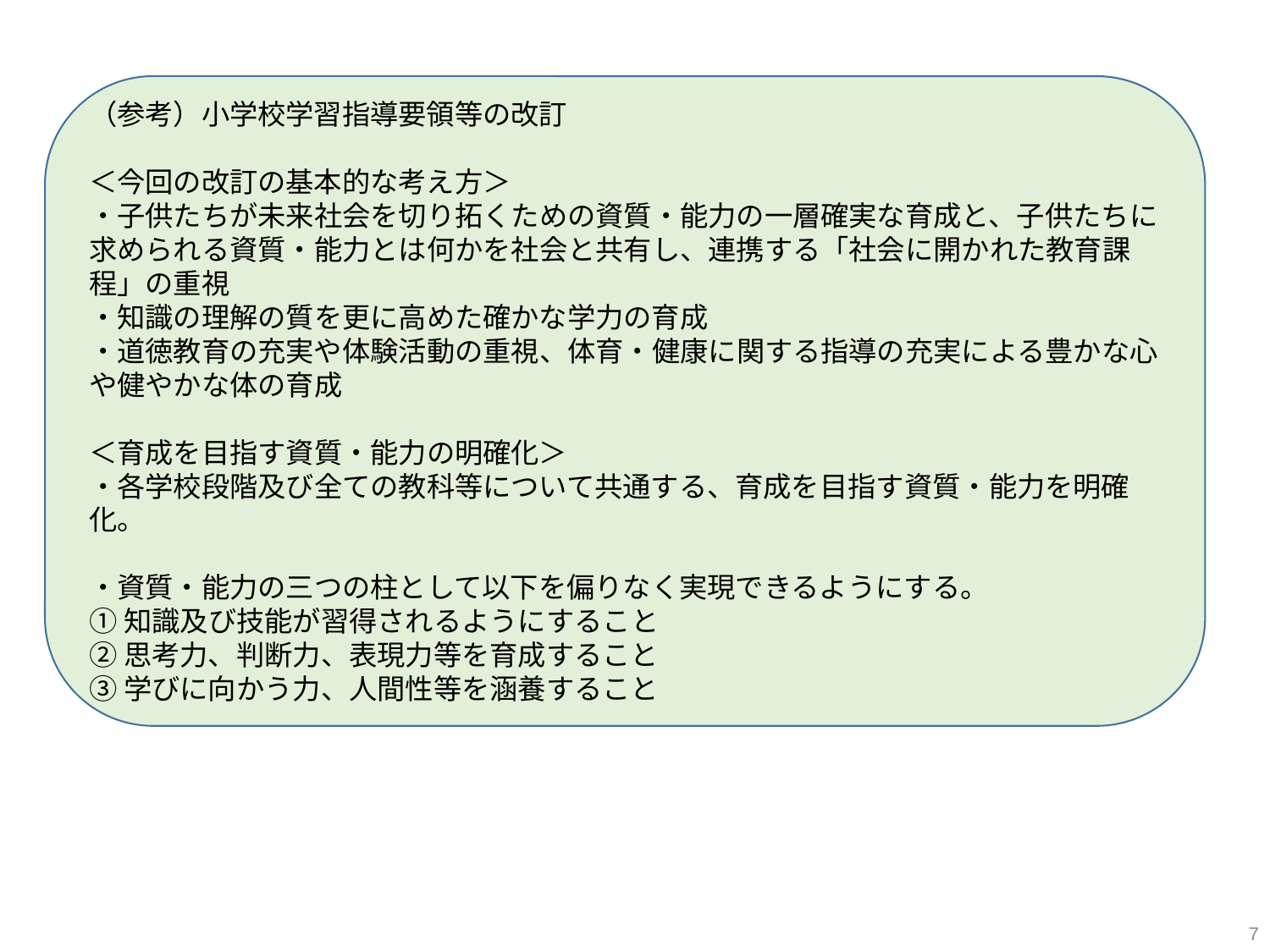

（参考）小学校学習指導要領等の改訂

＜今回の改訂の基本的な考え方＞
・子供たちが未来社会を切り拓くための資質・能力の一層確実な育成と、子供たちに求められる資質・能力とは何かを社会と共有し、連携する「社会に開かれた教育課程」の重視
・知識の理解の質を更に高めた確かな学力の育成
・道徳教育の充実や体験活動の重視、体育・健康に関する指導の充実による豊かな心や健やかな体の育成

＜育成を目指す資質・能力の明確化＞
・各学校段階及び全ての教科等について共通する、育成を目指す資質・能力を明確化。

・資質・能力の三つの柱として以下を偏りなく実現できるようにする。
①知識及び技能が習得されるようにすること
②思考力、判断力、表現力等を育成すること
③学びに向かう力、人間性等を涵養すること
7